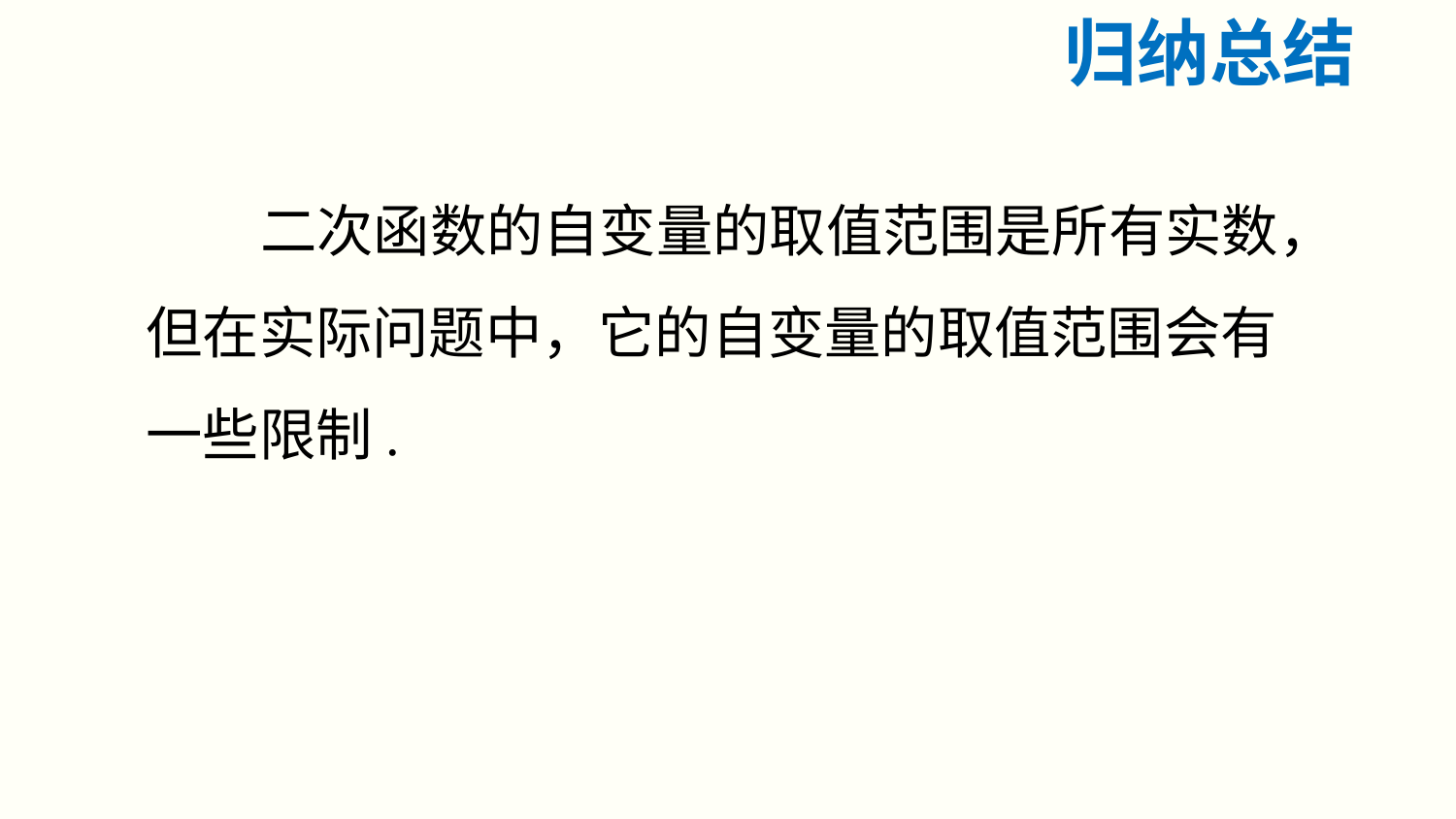

归纳总结
        二次函数的自变量的取值范围是所有实数，但在实际问题中，它的自变量的取值范围会有一些限制.